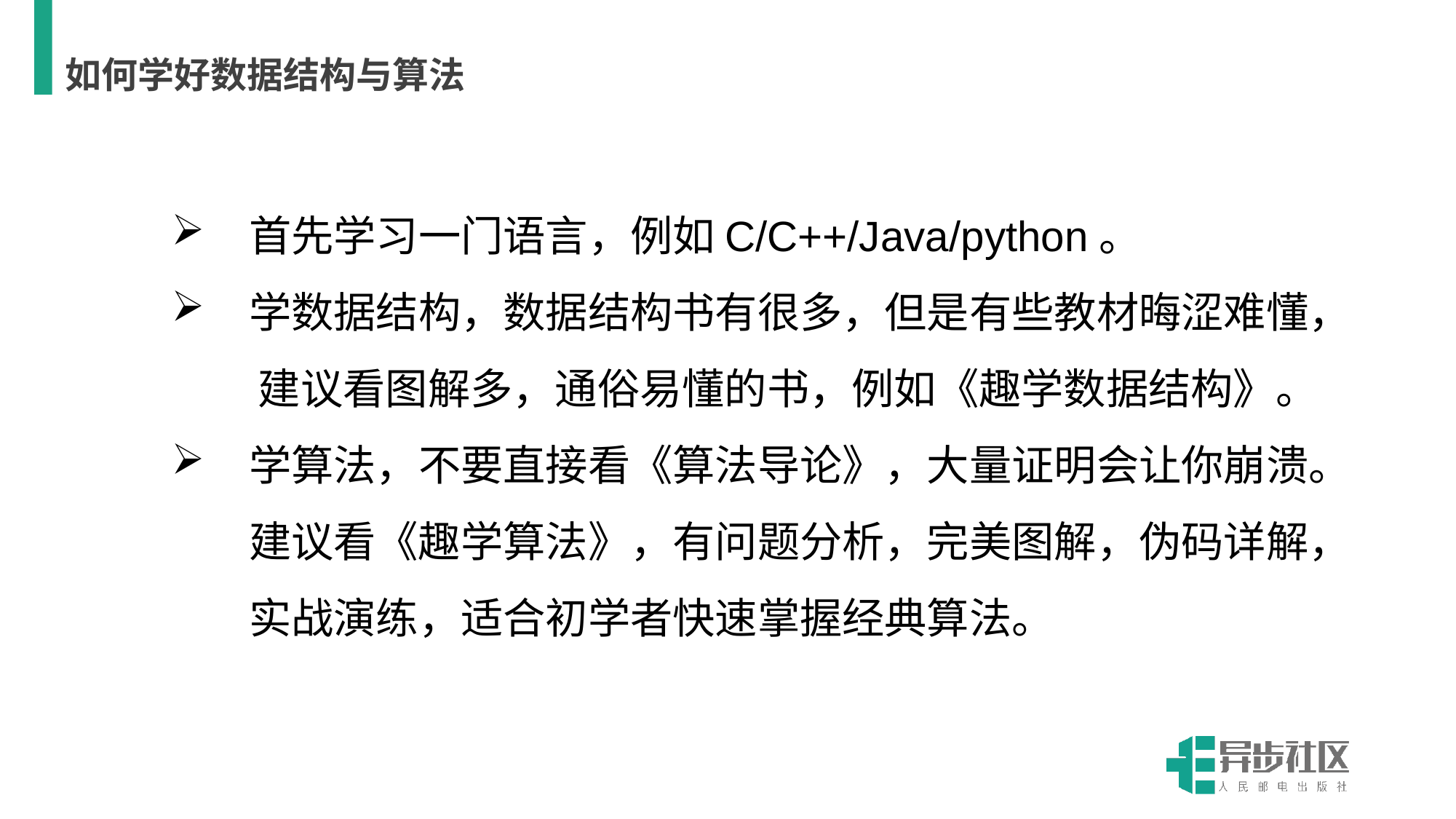

如何学好数据结构与算法
首先学习一门语言，例如C/C++/Java/python。
学数据结构，数据结构书有很多，但是有些教材晦涩难懂， 建议看图解多，通俗易懂的书，例如《趣学数据结构》。
学算法，不要直接看《算法导论》，大量证明会让你崩溃。建议看《趣学算法》，有问题分析，完美图解，伪码详解，实战演练，适合初学者快速掌握经典算法。